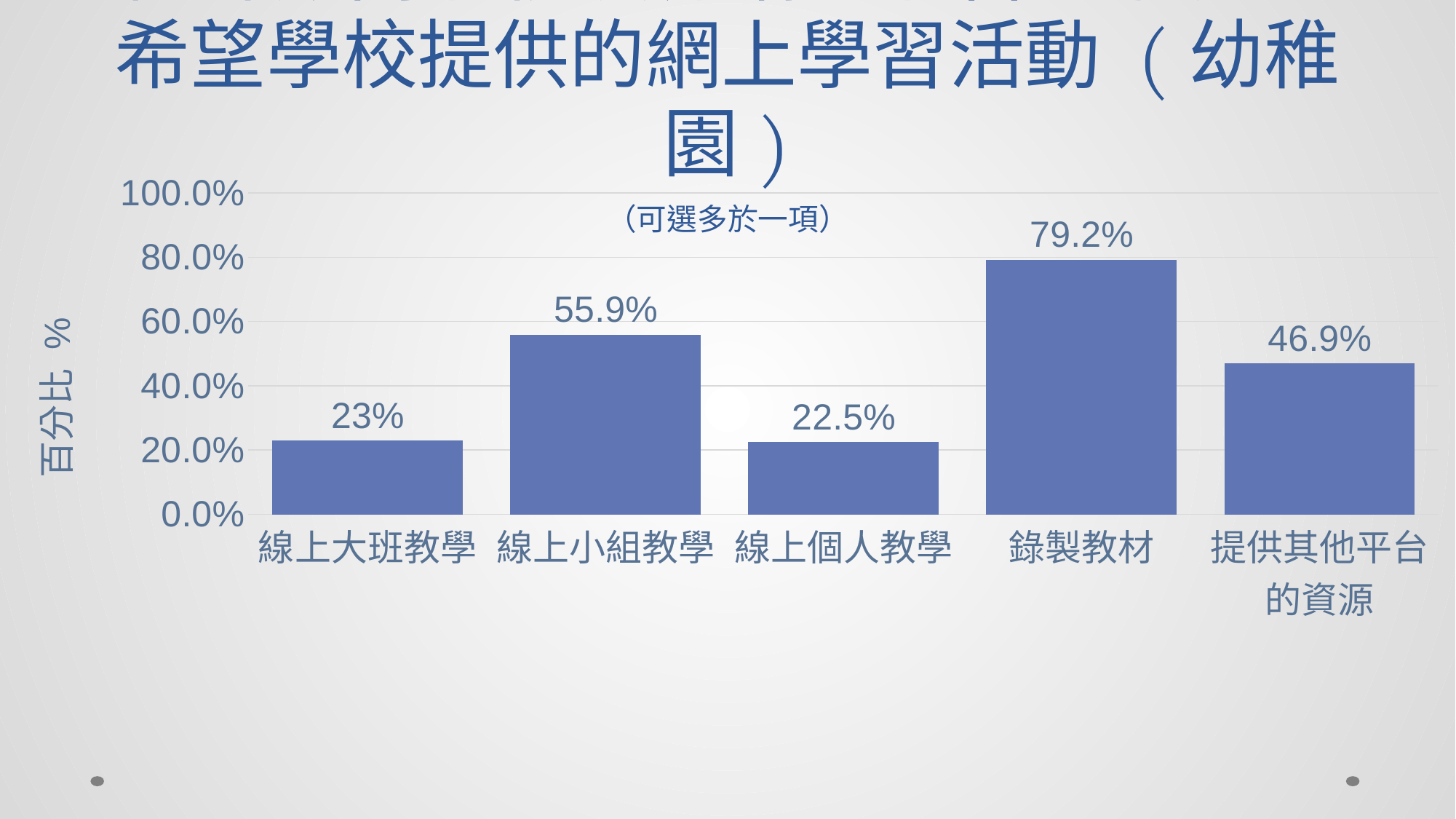

# 停課期間學校沒有網上學習的家長，希望學校提供的網上學習活動 (幼稚園)
（可選多於一項）

### Chart

| Category |  |
|---|---|
| 線上大班教學 | 0.23 |
| 線上小組教學 | 0.559 |
| 線上個人教學 | 0.225 |
| 錄製教材 | 0.792 |
| 提供其他平台的資源 | 0.469 |